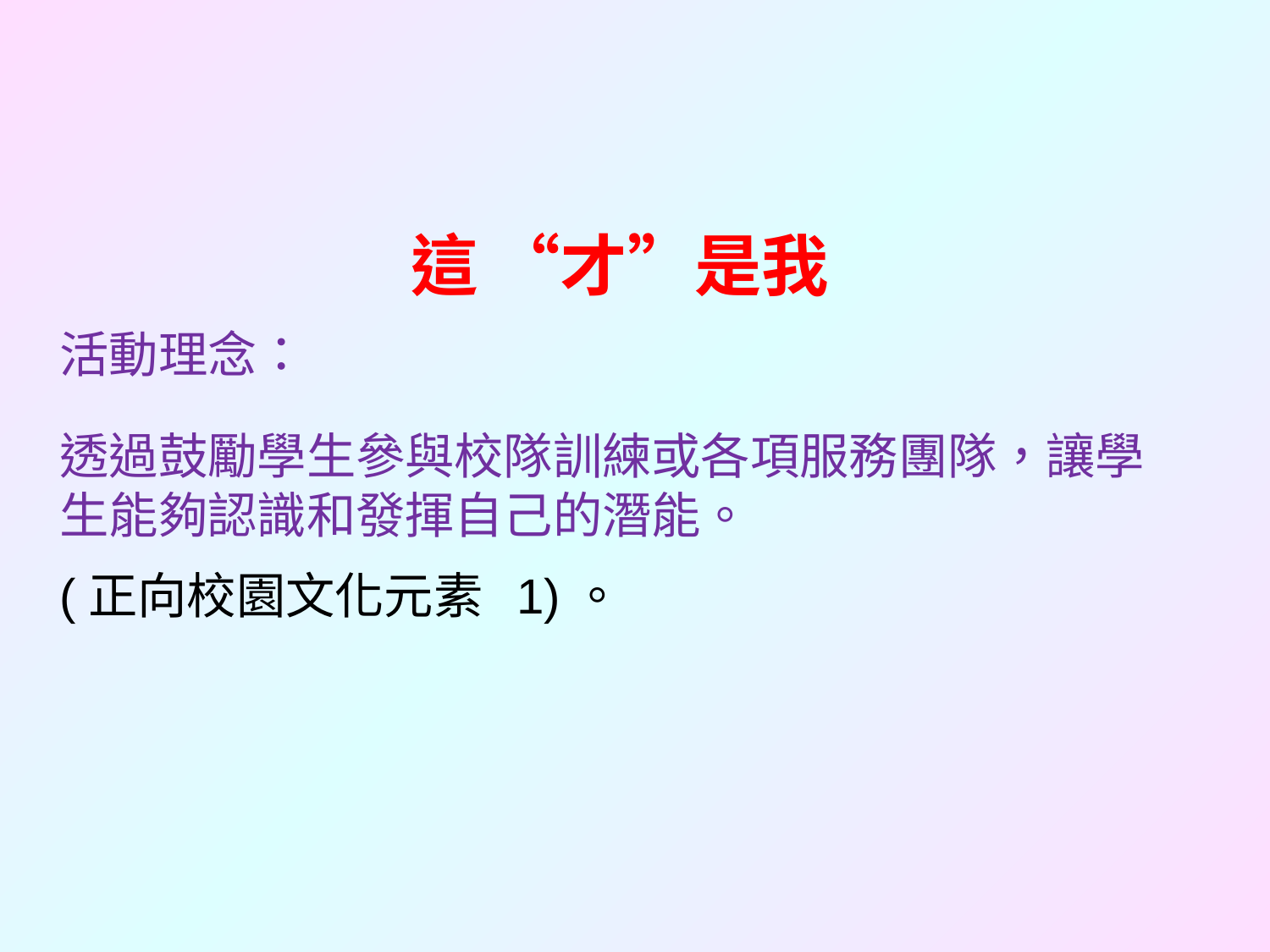

# 這 “才”是我
活動理念：

透過鼓勵學生參與校隊訓練或各項服務團隊，讓學生能夠認識和發揮自己的潛能。

(正向校園文化元素  1)。